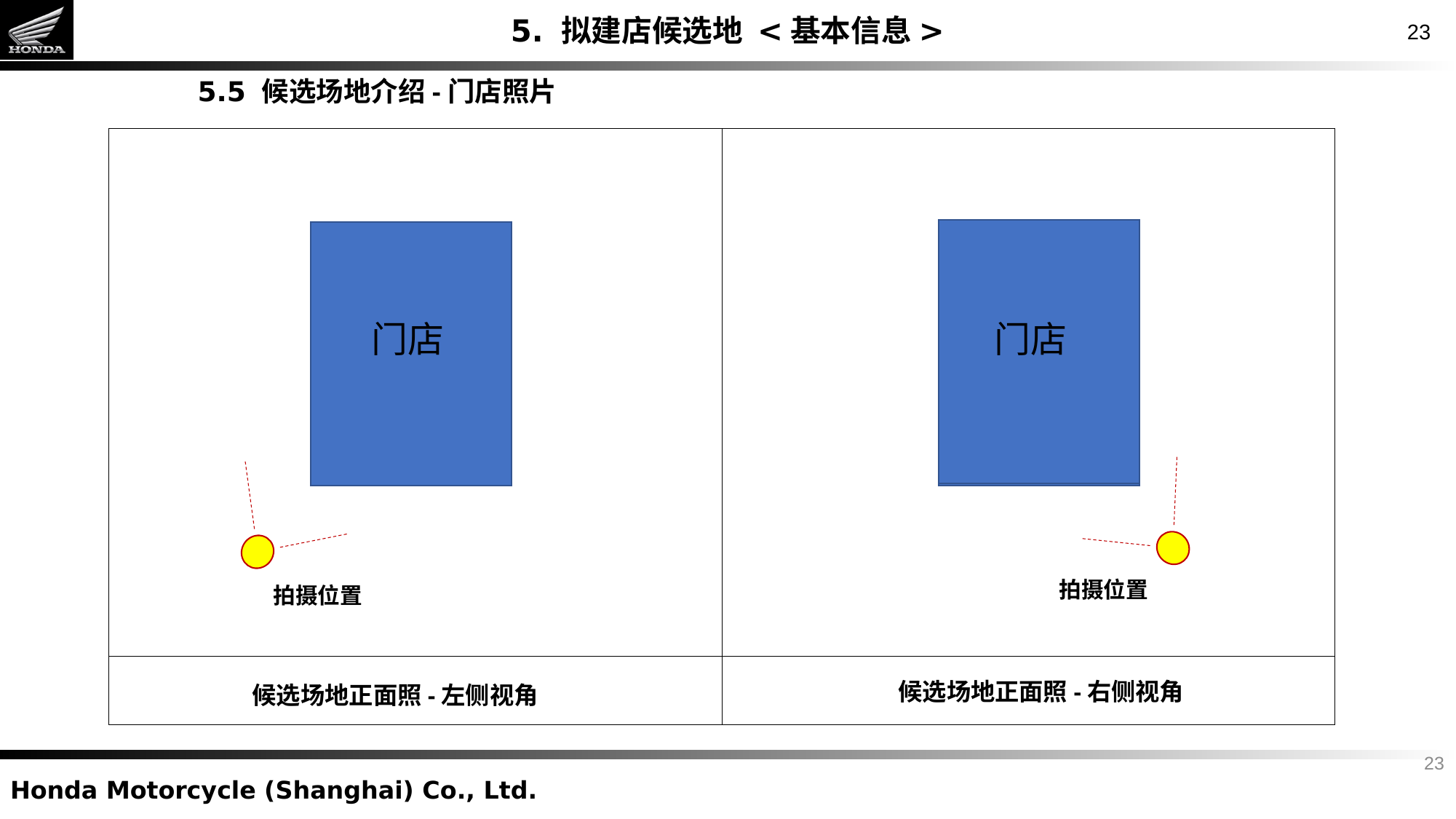

5. 拟建店候选地 <基本信息>
5.5 候选场地介绍-门店照片

门店
门店

拍摄位置
拍摄位置
候选场地正面照-右侧视角
候选场地正面照-左侧视角
23